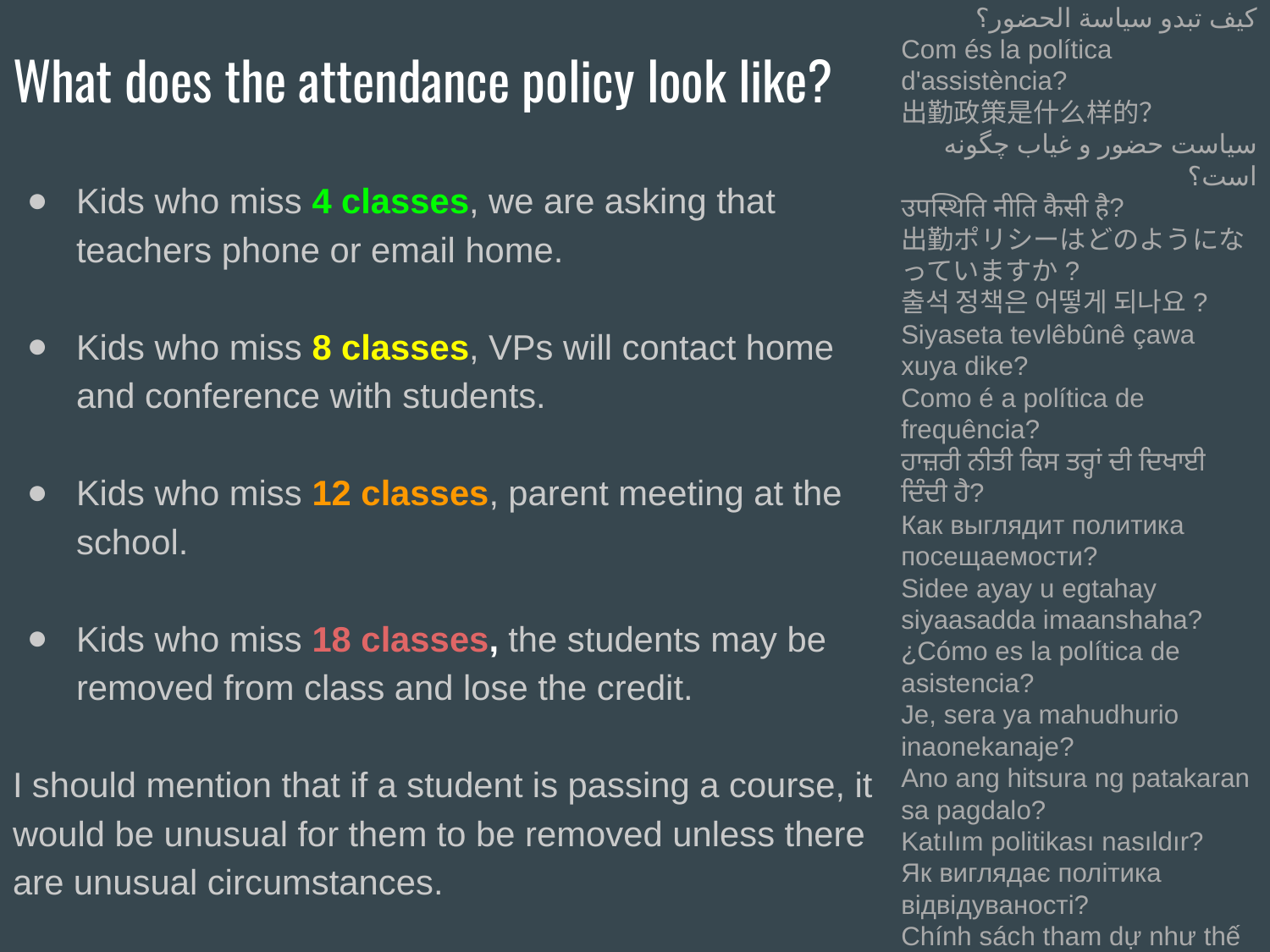

የመገኘት ፖሊሲ ምን ይመስላል?
كيف تبدو سياسة الحضور؟
Com és la política d'assistència?
出勤政策是什么样的？
سیاست حضور و غیاب چگونه است؟
उपस्थिति नीति कैसी है?
出勤ポリシーはどのようになっていますか?
출석 정책은 어떻게 되나요?
Siyaseta tevlêbûnê çawa xuya dike?
Como é a política de frequência?
ਹਾਜ਼ਰੀ ਨੀਤੀ ਕਿਸ ਤਰ੍ਹਾਂ ਦੀ ਦਿਖਾਈ ਦਿੰਦੀ ਹੈ?
Как выглядит политика посещаемости?
Sidee ayay u egtahay siyaasadda imaanshaha?
¿Cómo es la política de asistencia?
Je, sera ya mahudhurio inaonekanaje?
Ano ang hitsura ng patakaran sa pagdalo?
Katılım politikası nasıldır?
Як виглядає політика відвідуваності?
Chính sách tham dự như thế nào?
What does the attendance policy look like?

Kids who miss 4 classes, we are asking that teachers phone or email home.
Kids who miss 8 classes, VPs will contact home and conference with students.
Kids who miss 12 classes, parent meeting at the school.
Kids who miss 18 classes, the students may be removed from class and lose the credit.

I should mention that if a student is passing a course, it would be unusual for them to be removed unless there are unusual circumstances.